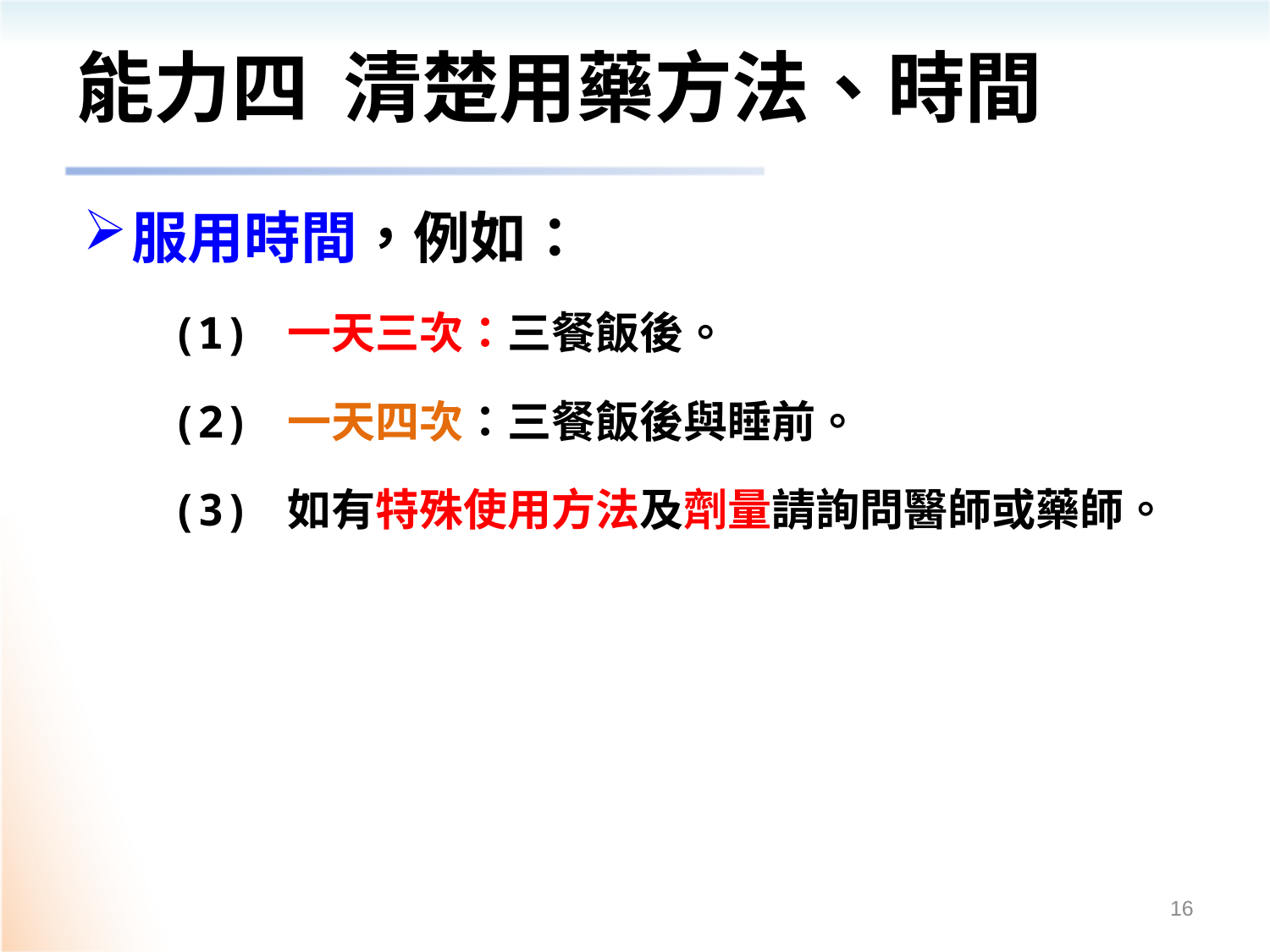

# 能力四  清楚用藥方法、時間
服用時間，例如：
(1) 一天三次：三餐飯後。
(2) 一天四次：三餐飯後與睡前。
(3) 如有特殊使用方法及劑量請詢問醫師或藥師。

16